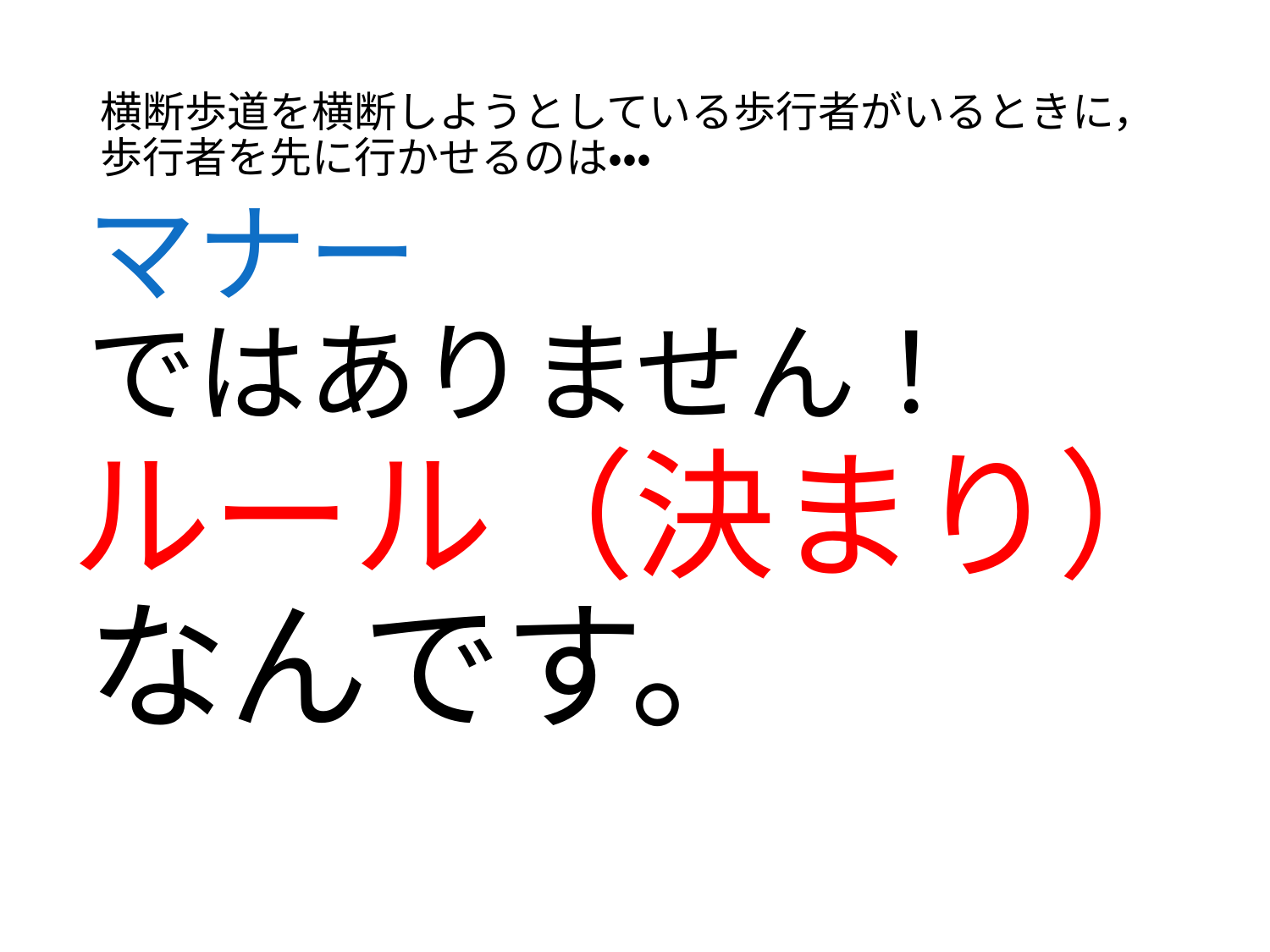

# 横断歩道を横断しようとしている歩行者がいるときに，歩行者を先に行かせるのは・・・
マナー
ではありません！
ルール（決まり）
なんです。